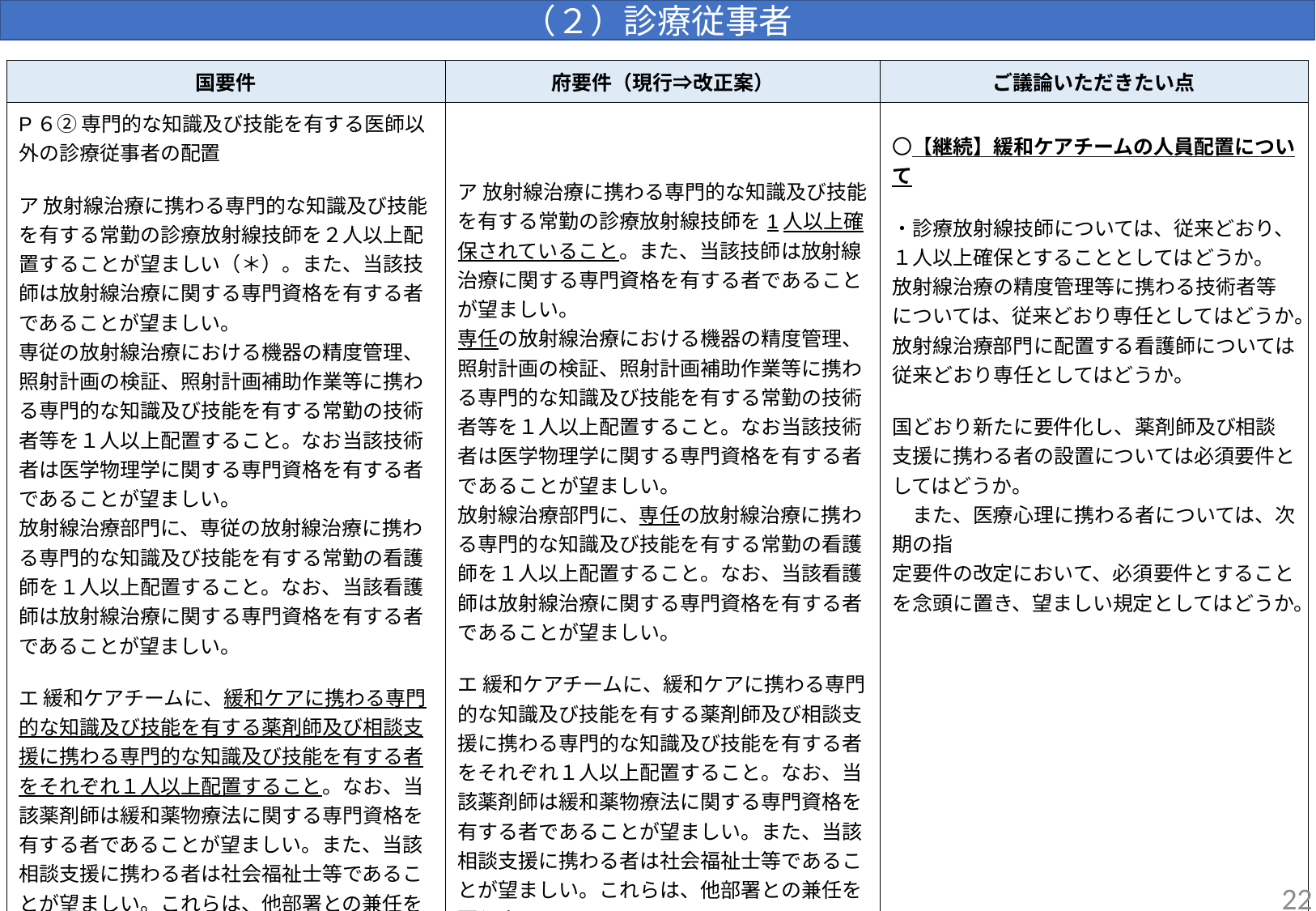

（２）診療従事者
| 国要件 | 府要件（現行⇒改正案） | ご議論いただきたい点 |
| --- | --- | --- |
| P６② 専門的な知識及び技能を有する医師以外の診療従事者の配置 ア 放射線治療に携わる専門的な知識及び技能を有する常勤の診療放射線技師を２人以上配置することが望ましい（＊）。また、当該技師は放射線治療に関する専門資格を有する者であることが望ましい。 専従の放射線治療における機器の精度管理、照射計画の検証、照射計画補助作業等に携わる専門的な知識及び技能を有する常勤の技術者等を１人以上配置すること。なお当該技術者は医学物理学に関する専門資格を有する者であることが望ましい。 放射線治療部門に、専従の放射線治療に携わる専門的な知識及び技能を有する常勤の看護師を１人以上配置すること。なお、当該看護師は放射線治療に関する専門資格を有する者であることが望ましい。 エ 緩和ケアチームに、緩和ケアに携わる専門的な知識及び技能を有する薬剤師及び相談支援に携わる専門的な知識及び技能を有する者をそれぞれ１人以上配置すること。なお、当該薬剤師は緩和薬物療法に関する専門資格を有する者であることが望ましい。また、当該相談支援に携わる者は社会福祉士等であることが望ましい。これらは、他部署との兼任を可とする。 オ 緩和ケアチームに協力する、公認心理師等の医療心理に携わる専門的な知識及び技能を有する者を１人以上配置することが望ましい（＊）。 | ア 放射線治療に携わる専門的な知識及び技能を有する常勤の診療放射線技師を1人以上確保されていること。また、当該技師は放射線治療に関する専門資格を有する者であることが望ましい。 専任の放射線治療における機器の精度管理、照射計画の検証、照射計画補助作業等に携わる専門的な知識及び技能を有する常勤の技術者等を１人以上配置すること。なお当該技術者は医学物理学に関する専門資格を有する者であることが望ましい。 放射線治療部門に、専任の放射線治療に携わる専門的な知識及び技能を有する常勤の看護師を１人以上配置すること。なお、当該看護師は放射線治療に関する専門資格を有する者であることが望ましい。 エ 緩和ケアチームに、緩和ケアに携わる専門的な知識及び技能を有する薬剤師及び相談支援に携わる専門的な知識及び技能を有する者をそれぞれ１人以上配置すること。なお、当該薬剤師は緩和薬物療法に関する専門資格を有する者であることが望ましい。また、当該相談支援に携わる者は社会福祉士等であることが望ましい。これらは、他部署との兼任を可とする。 オ 緩和ケアチームに協力する、公認心理師等の医療心理に携わる専門的な知識及び技能を有する者を１人以上配置することが望ましい（＊） | 〇【継続】緩和ケアチームの人員配置について ・診療放射線技師については、従来どおり、１人以上確保とすることとしてはどうか。 放射線治療の精度管理等に携わる技術者等については、従来どおり専任としてはどうか。 放射線治療部門に配置する看護師については従来どおり専任としてはどうか。 国どおり新たに要件化し、薬剤師及び相談支援に携わる者の設置については必須要件としてはどうか。 　また、医療心理に携わる者については、次期の指 定要件の改定において、必須要件とすることを念頭に置き、望ましい規定としてはどうか。 |
22